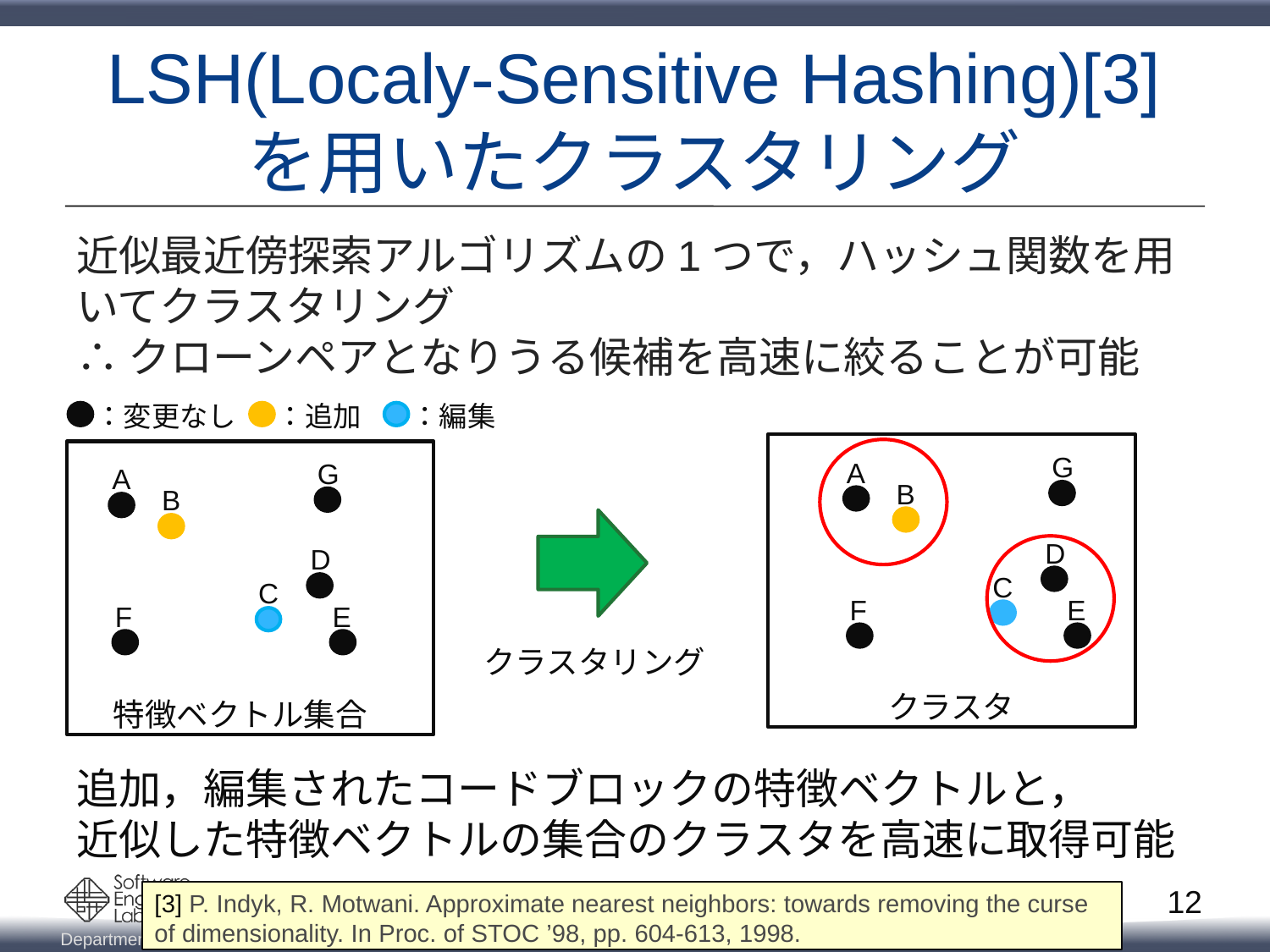

# LSH(Localy-Sensitive Hashing)[3] を用いたクラスタリング
近似最近傍探索アルゴリズムの1つで，ハッシュ関数を用いてクラスタリング
∴ クローンペアとなりうる候補を高速に絞ることが可能

追加，編集されたコードブロックの特徴ベクトルと，
近似した特徴ベクトルの集合のクラスタを高速に取得可能
：変更なし

：追加

：編集

G

A

B

D

C

F

E

クラスタ

G

A

B

D

C

F

E

特徴ベクトル集合

クラスタリング
12
[3] P. Indyk, R. Motwani. Approximate nearest neighbors: towards removing the curse of dimensionality. In Proc. of STOC ’98, pp. 604-613, 1998.